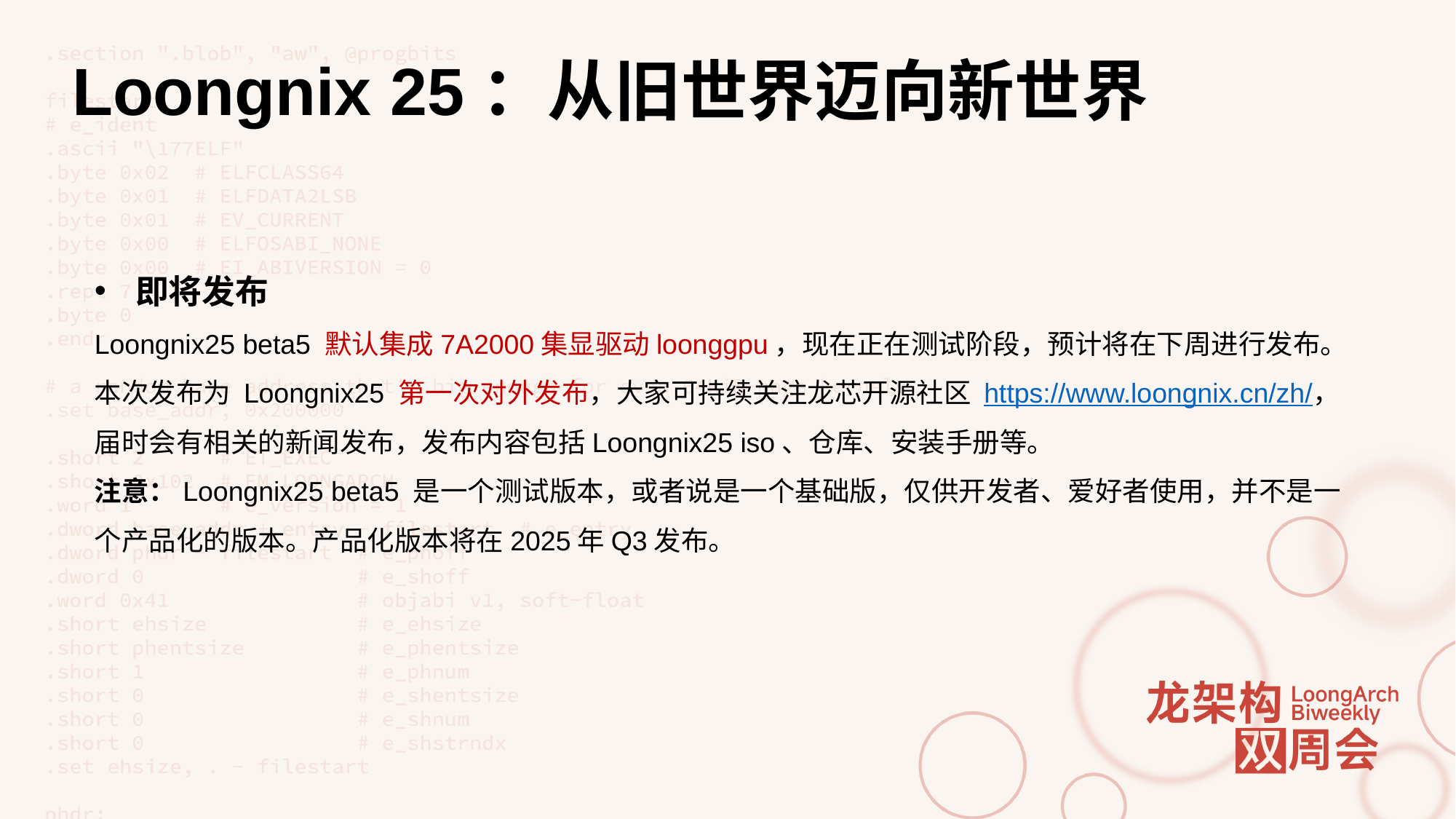

# Loongnix 25：从旧世界迈向新世界
即将发布
Loongnix25 beta5 默认集成7A2000集显驱动loonggpu，现在正在测试阶段，预计将在下周进行发布。本次发布为 Loongnix25 第一次对外发布，大家可持续关注龙芯开源社区 https://www.loongnix.cn/zh/，届时会有相关的新闻发布，发布内容包括Loongnix25 iso、仓库、安装手册等。
注意：Loongnix25 beta5 是一个测试版本，或者说是一个基础版，仅供开发者、爱好者使用，并不是一个产品化的版本。产品化版本将在2025年Q3发布。